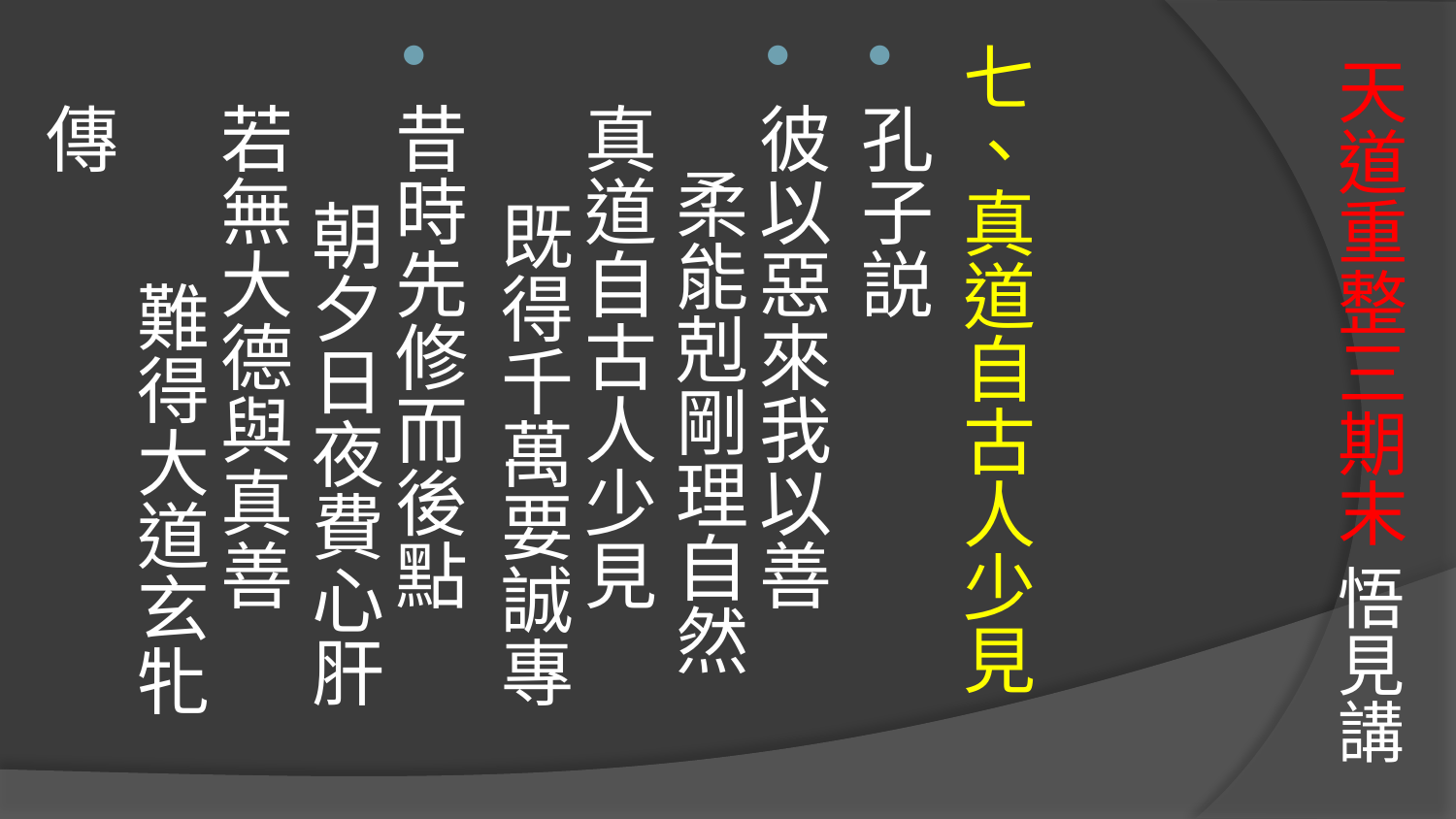

七、真道自古人少見
孔子説
彼以惡來我以善　           柔能剋剛理自然
真道自古人少見　             既得千萬要誠專
昔時先修而後點　             朝夕日夜費心肝
若無大德與真善　                  難得大道玄牝傳
# 天道重整三期末 悟見講